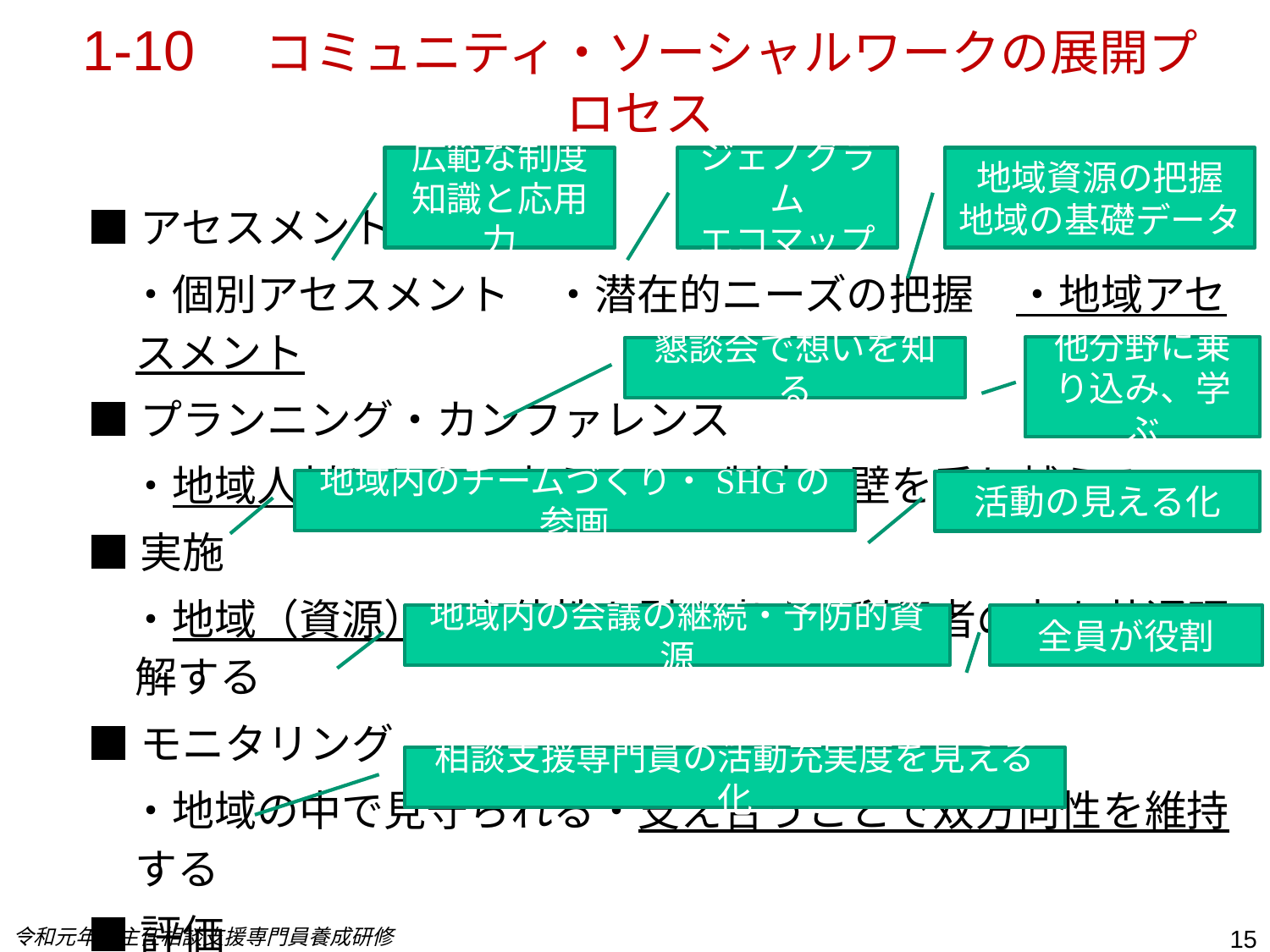

# 1-10　コミュニティ・ソーシャルワークの展開プロセス
広範な制度知識と応用力
ジェノグラム
エコマップ
地域資源の把握
地域の基礎データ
■アセスメント
　・個別アセスメント　・潜在的ニーズの把握　・地域アセスメント
■プランニング・カンファレンス
　・地域人材とともに考える　・制度の壁を乗り越える
■実施
　・地域（資源）の主体性を引き出す・利用者の力を共通理解する
■モニタリング
　・地域の中で見守られる・支え合うことで双方向性を維持する
■評価
　・自立支援協議会への報告・権利擁護に結びつける
他分野に乗り込み、学ぶ
懇談会で想いを知る
地域内のチームづくり・SHGの参画
活動の見える化
地域内の会議の継続・予防的資源
全員が役割
相談支援専門員の活動充実度を見える化
令和元年度主任相談支援専門員養成研修
15